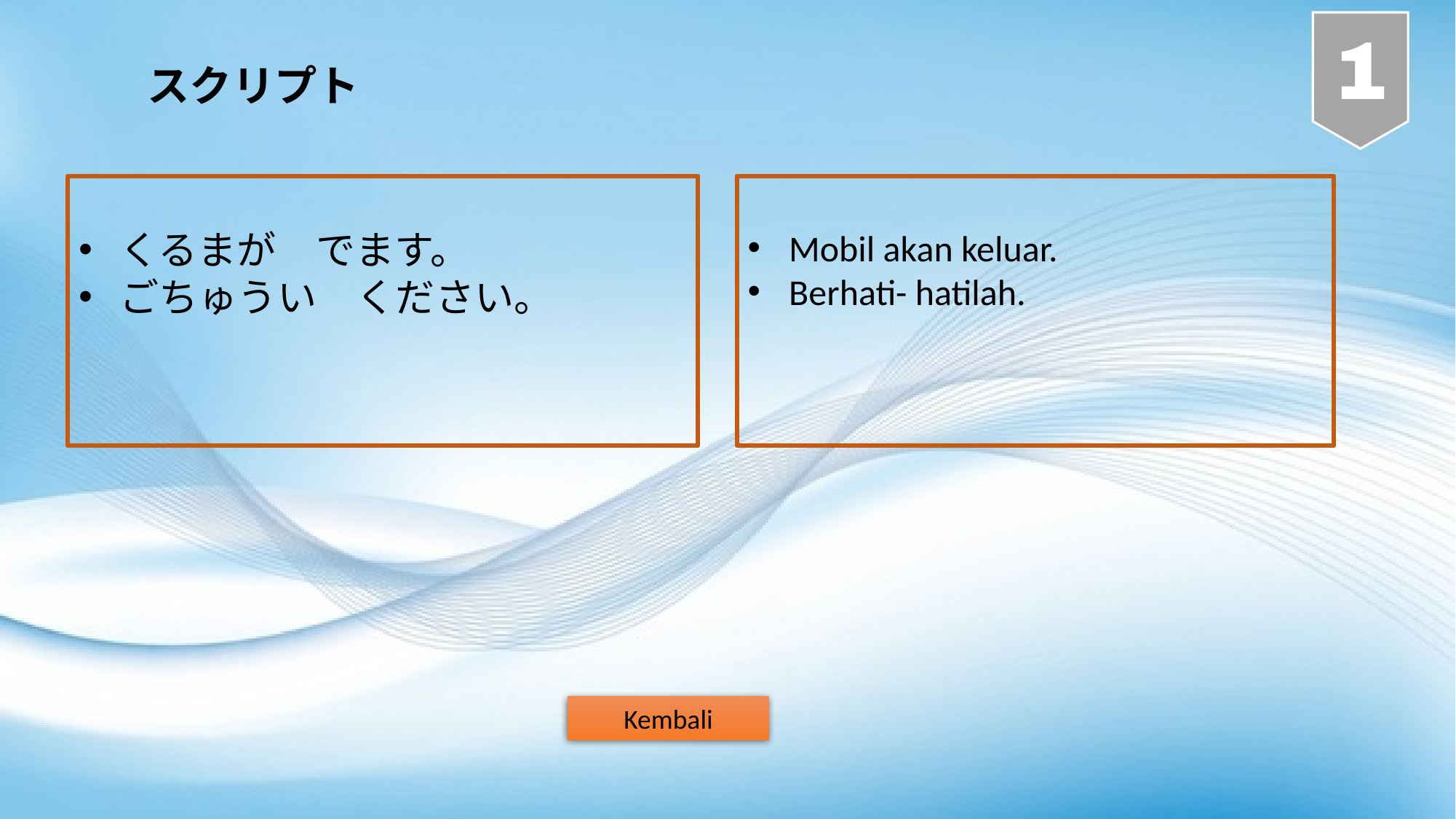

1
スクリプト

くるまが　でます。
ごちゅうい　ください。

Mobil akan keluar.
Berhati- hatilah.
Kembali